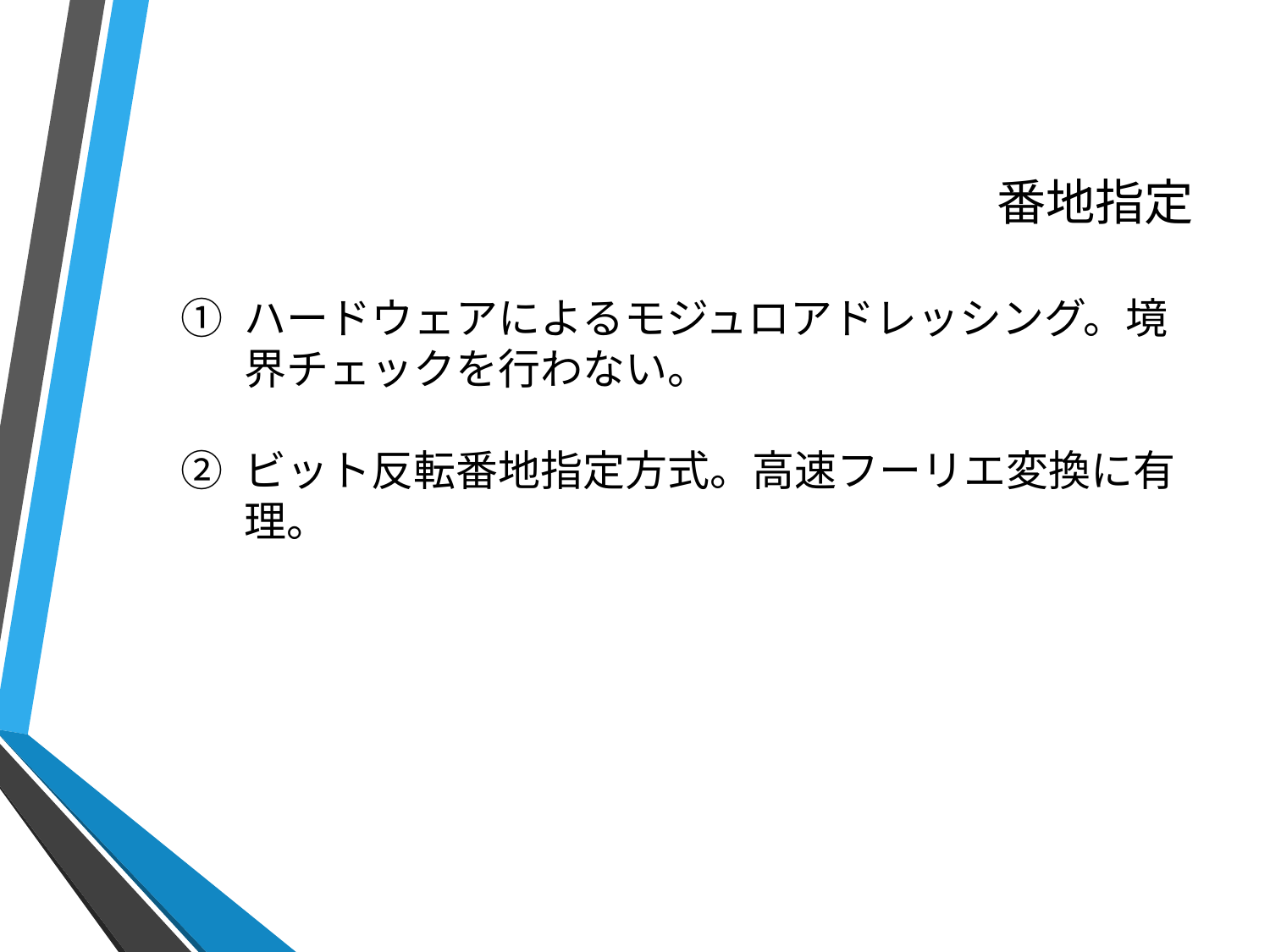

# 番地指定
ハードウェアによるモジュロアドレッシング。境界チェックを行わない。

ビット反転番地指定方式。高速フーリエ変換に有理。